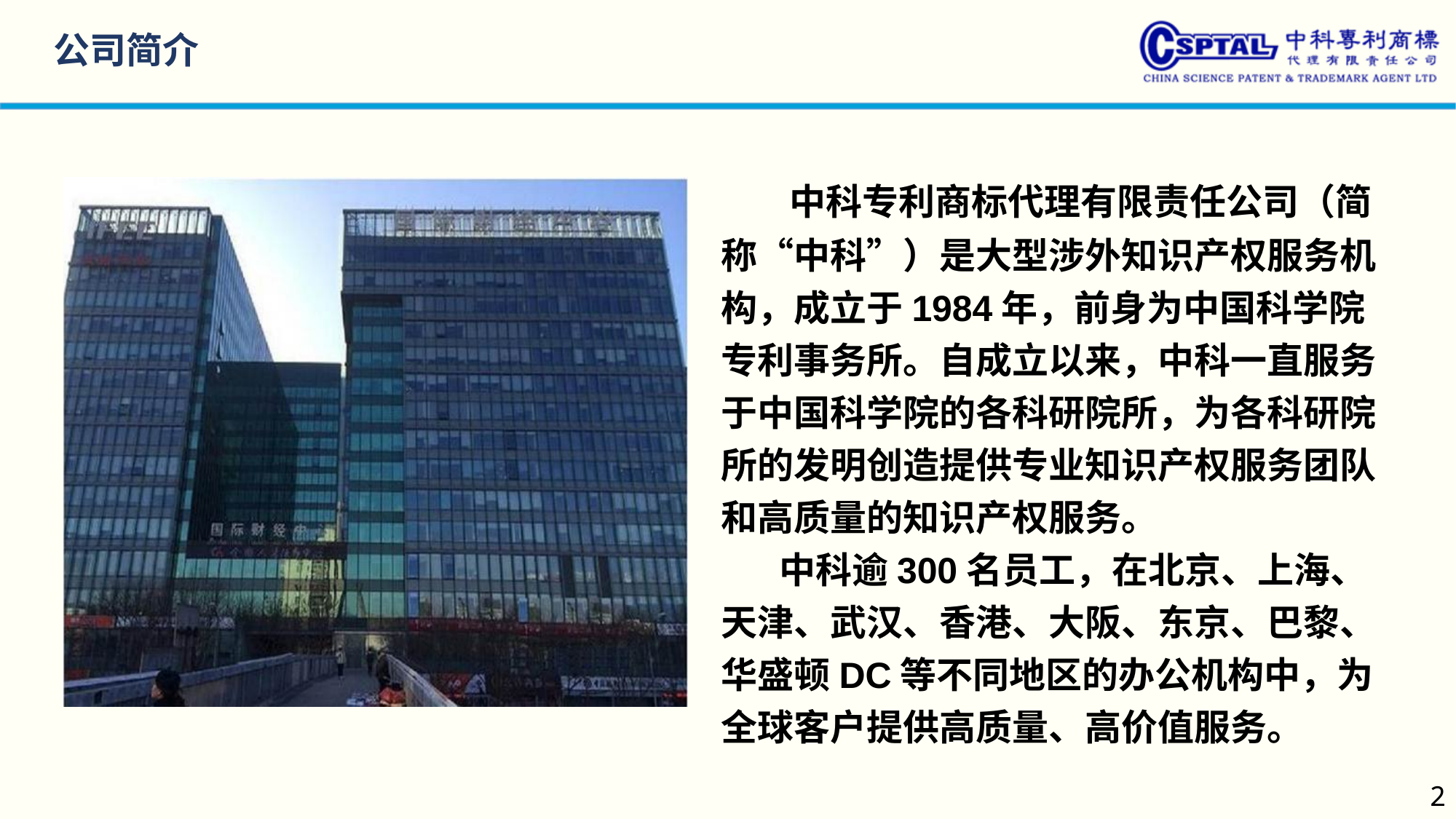

公司简介
      中科专利商标代理有限责任公司（简称“中科”）是大型涉外知识产权服务机构，成立于1984年，前身为中国科学院专利事务所。自成立以来，中科一直服务于中国科学院的各科研院所，为各科研院所的发明创造提供专业知识产权服务团队和高质量的知识产权服务。
      中科逾300名员工，在北京、上海、天津、武汉、香港、大阪、东京、巴黎、华盛顿DC等不同地区的办公机构中，为全球客户提供高质量、高价值服务。

2